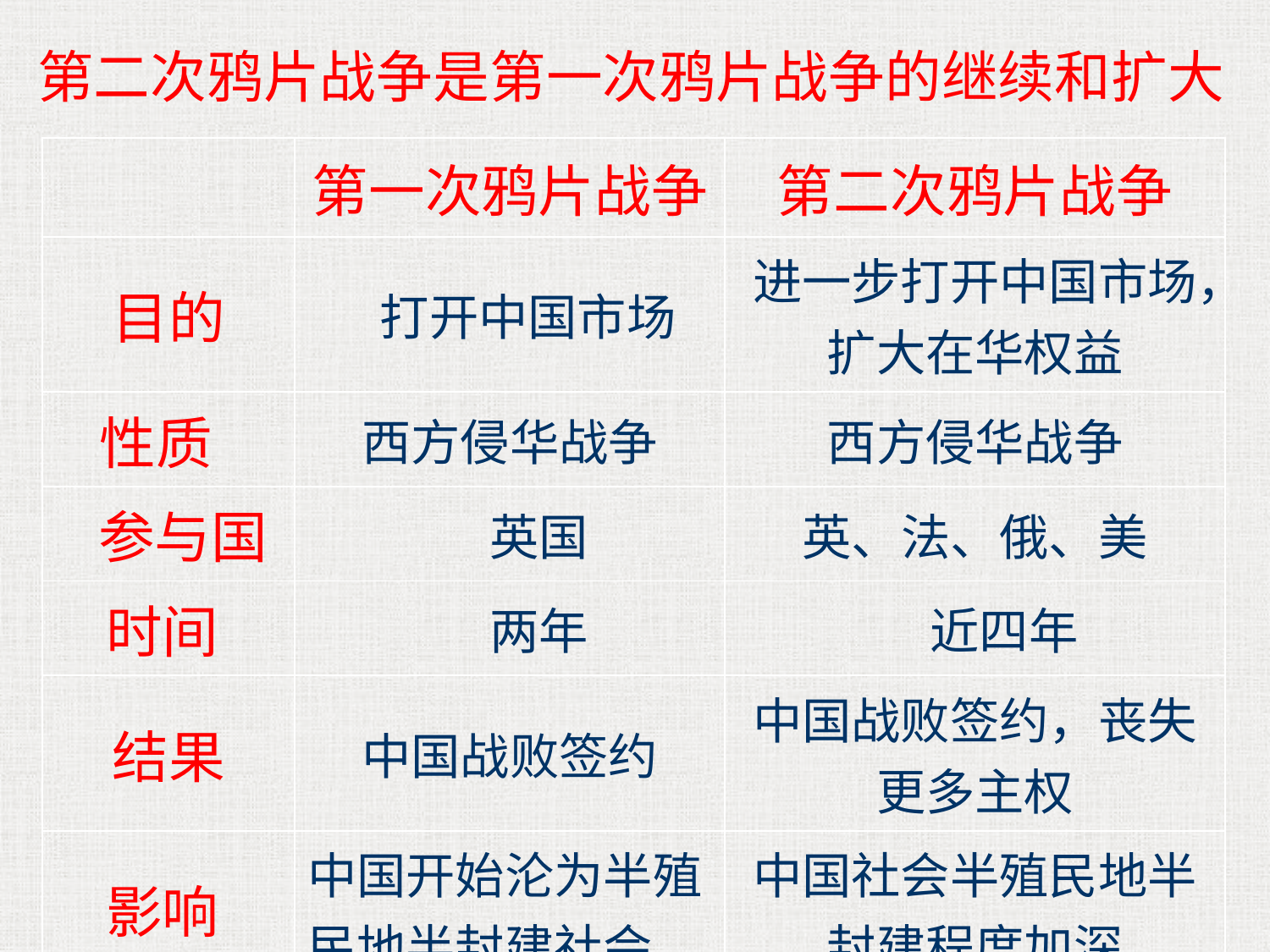

第二次鸦片战争是第一次鸦片战争的继续和扩大
|  | 第一次鸦片战争 | 第二次鸦片战争 |
| --- | --- | --- |
| 目的 | 打开中国市场 | 进一步打开中国市场，扩大在华权益 |
| 性质 | 西方侵华战争 | 西方侵华战争 |
| 参与国 | 英国 | 英、法、俄、美 |
| 时间 | 两年 | 近四年 |
| 结果 | 中国战败签约 | 中国战败签约，丧失更多主权 |
| 影响 | 中国开始沦为半殖民地半封建社会 | 中国社会半殖民地半封建程度加深 |